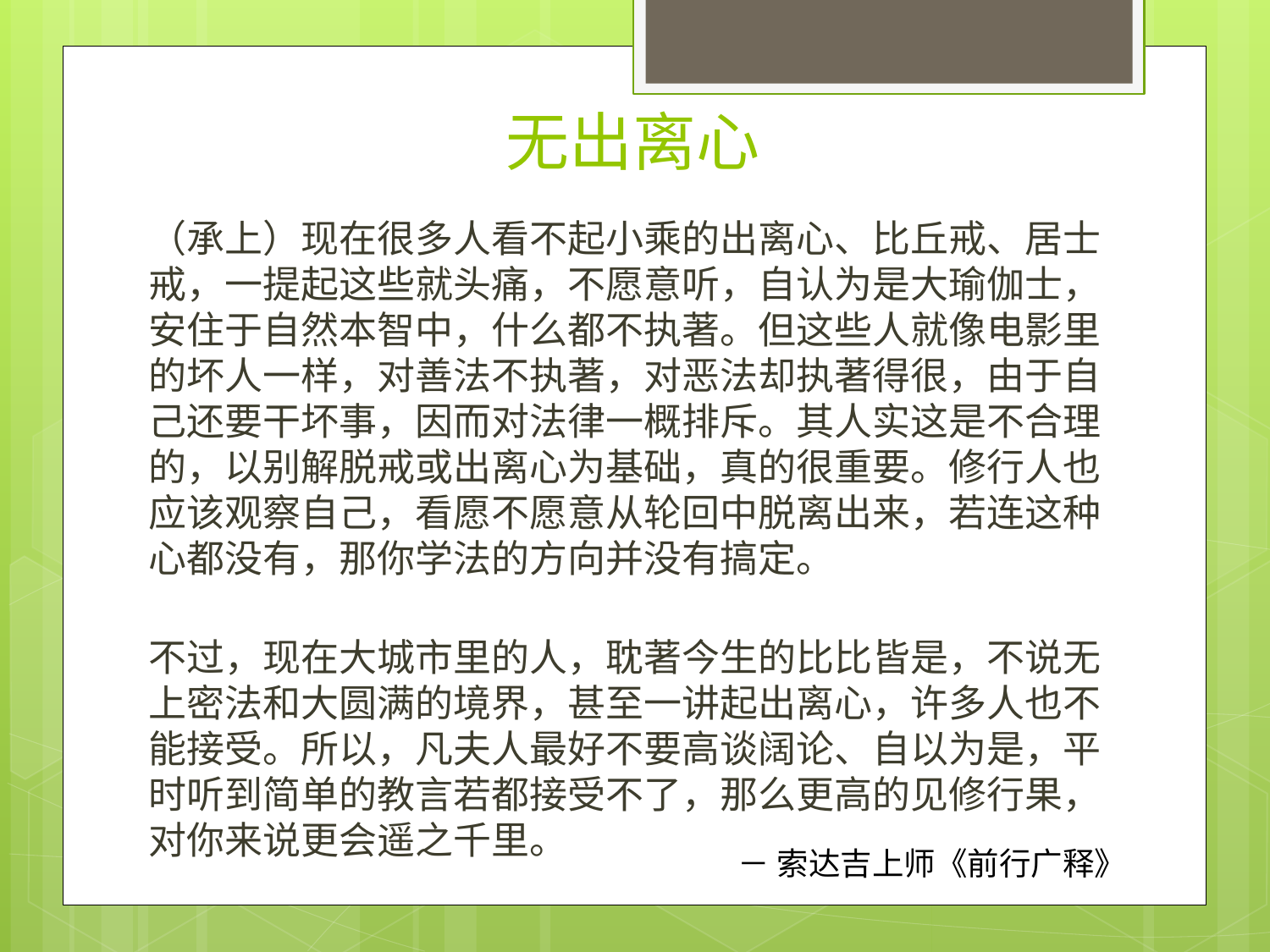

# 无出离心
（承上）现在很多人看不起小乘的出离心、比丘戒、居士戒，一提起这些就头痛，不愿意听，自认为是大瑜伽士，安住于自然本智中，什么都不执著。但这些人就像电影里的坏人一样，对善法不执著，对恶法却执著得很，由于自己还要干坏事，因而对法律一概排斥。其人实这是不合理的，以别解脱戒或出离心为基础，真的很重要。修行人也应该观察自己，看愿不愿意从轮回中脱离出来，若连这种心都没有，那你学法的方向并没有搞定。
不过，现在大城市里的人，耽著今生的比比皆是，不说无上密法和大圆满的境界，甚至一讲起出离心，许多人也不能接受。所以，凡夫人最好不要高谈阔论、自以为是，平时听到简单的教言若都接受不了，那么更高的见修行果，对你来说更会遥之千里。

－ 索达吉上师《前行广释》